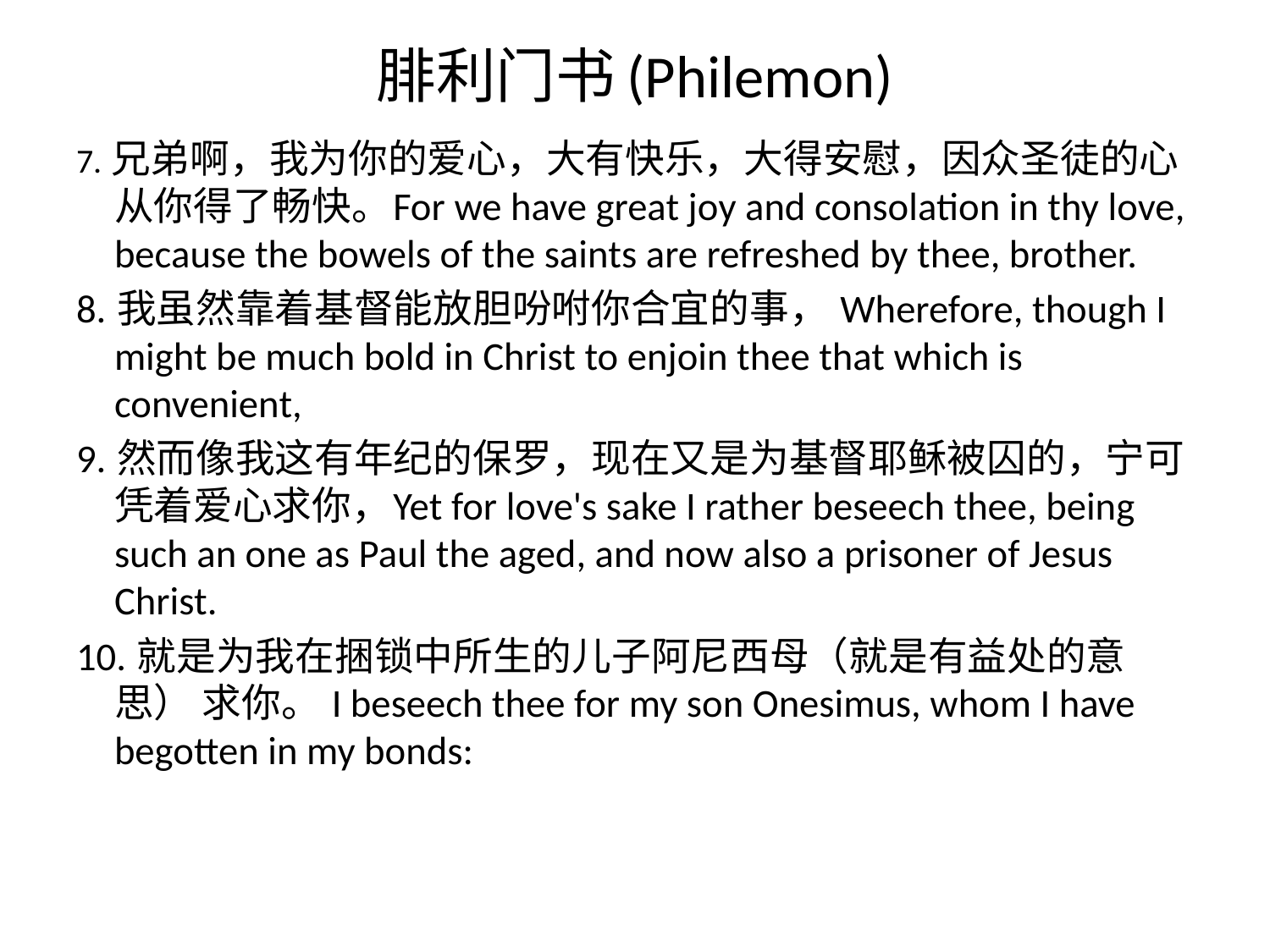

# 腓利门书(Philemon)
7. 兄弟啊，我为你的爱心，大有快乐，大得安慰，因众圣徒的心从你得了畅快。For we have great joy and consolation in thy love, because the bowels of the saints are refreshed by thee, brother.
8. 我虽然靠着基督能放胆吩咐你合宜的事， Wherefore, though I might be much bold in Christ to enjoin thee that which is convenient,
9. 然而像我这有年纪的保罗，现在又是为基督耶稣被囚的，宁可凭着爱心求你，Yet for love's sake I rather beseech thee, being such an one as Paul the aged, and now also a prisoner of Jesus Christ.
10. 就是为我在捆锁中所生的儿子阿尼西母（就是有益处的意思） 求你。 I beseech thee for my son Onesimus, whom I have begotten in my bonds: